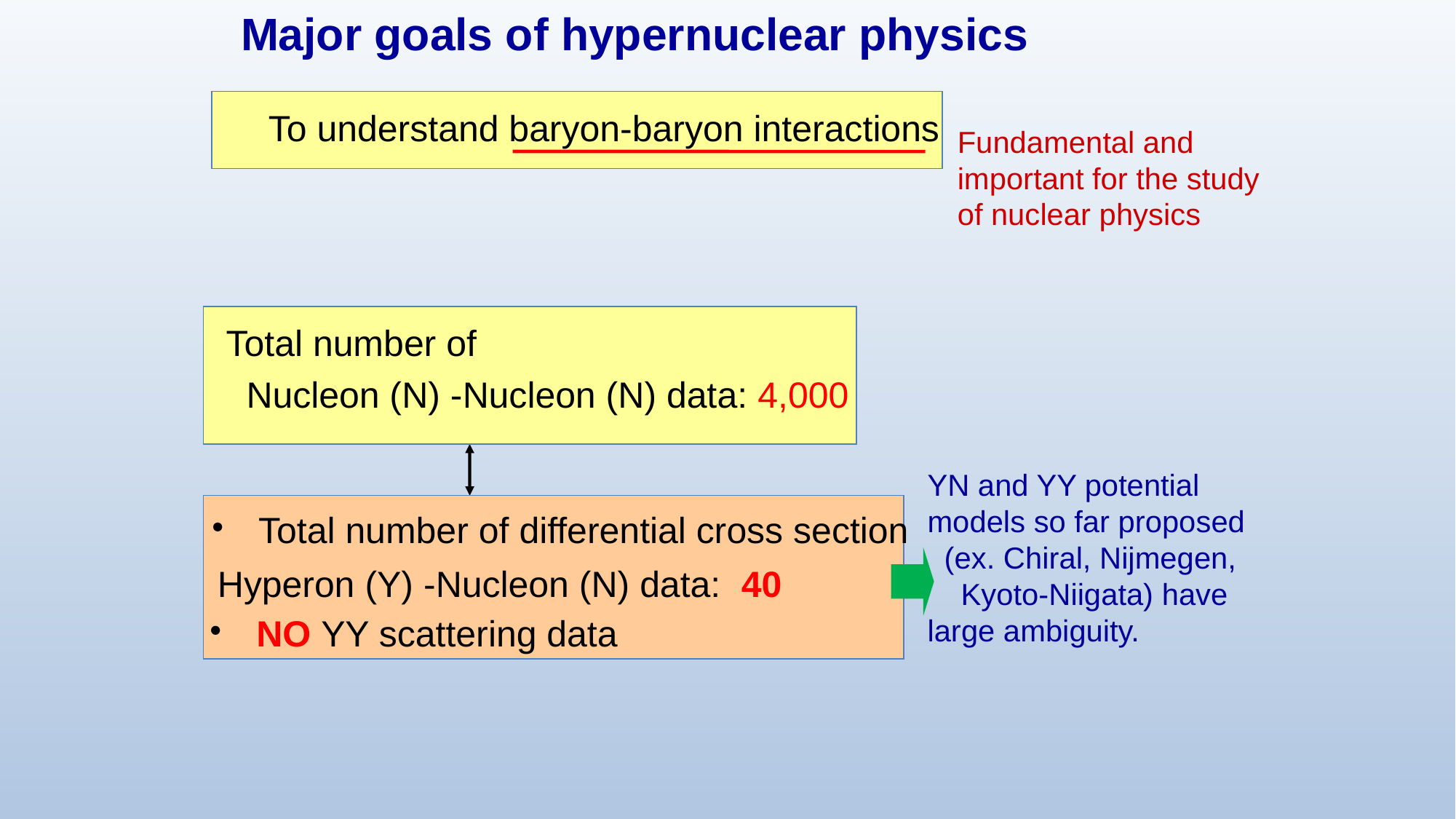

Major goals of hypernuclear physics

     To understand baryon-baryon interactions
Fundamental and important for the study
of nuclear physics

Total number of

  Nucleon (N) -Nucleon (N) data: 4,000

YN and YY potential models so far proposed
  (ex. Chiral, Nijmegen,
    Kyoto-Niigata) have large ambiguity.

 ・ Total number of differential cross section

    Hyperon (Y) -Nucleon (N) data:  40

 ・ NO YY scattering data